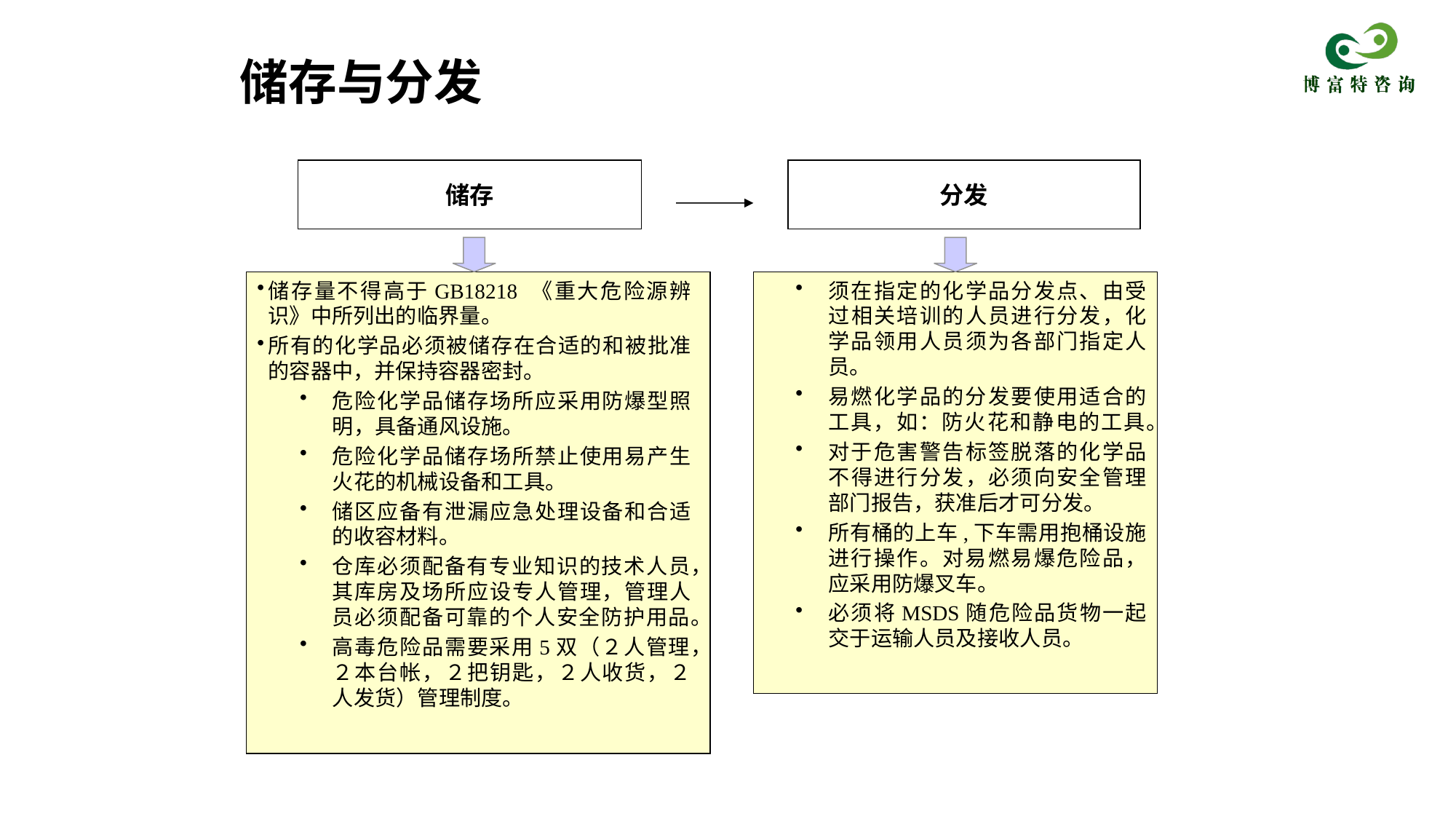

储存与分发
储存
分发

储存量不得高于GB18218 《重大危险源辨识》中所列出的临界量。
所有的化学品必须被储存在合适的和被批准的容器中，并保持容器密封。
危险化学品储存场所应采用防爆型照明，具备通风设施。
危险化学品储存场所禁止使用易产生火花的机械设备和工具。
储区应备有泄漏应急处理设备和合适的收容材料。
仓库必须配备有专业知识的技术人员，其库房及场所应设专人管理，管理人员必须配备可靠的个人安全防护用品。
高毒危险品需要采用5双（２人管理，２本台帐，２把钥匙，２人收货，２人发货）管理制度。

须在指定的化学品分发点、由受过相关培训的人员进行分发，化学品领用人员须为各部门指定人员。
易燃化学品的分发要使用适合的工具，如：防火花和静电的工具。
对于危害警告标签脱落的化学品不得进行分发，必须向安全管理部门报告，获准后才可分发。
所有桶的上车,下车需用抱桶设施进行操作。对易燃易爆危险品，应采用防爆叉车。
必须将MSDS随危险品货物一起交于运输人员及接收人员。